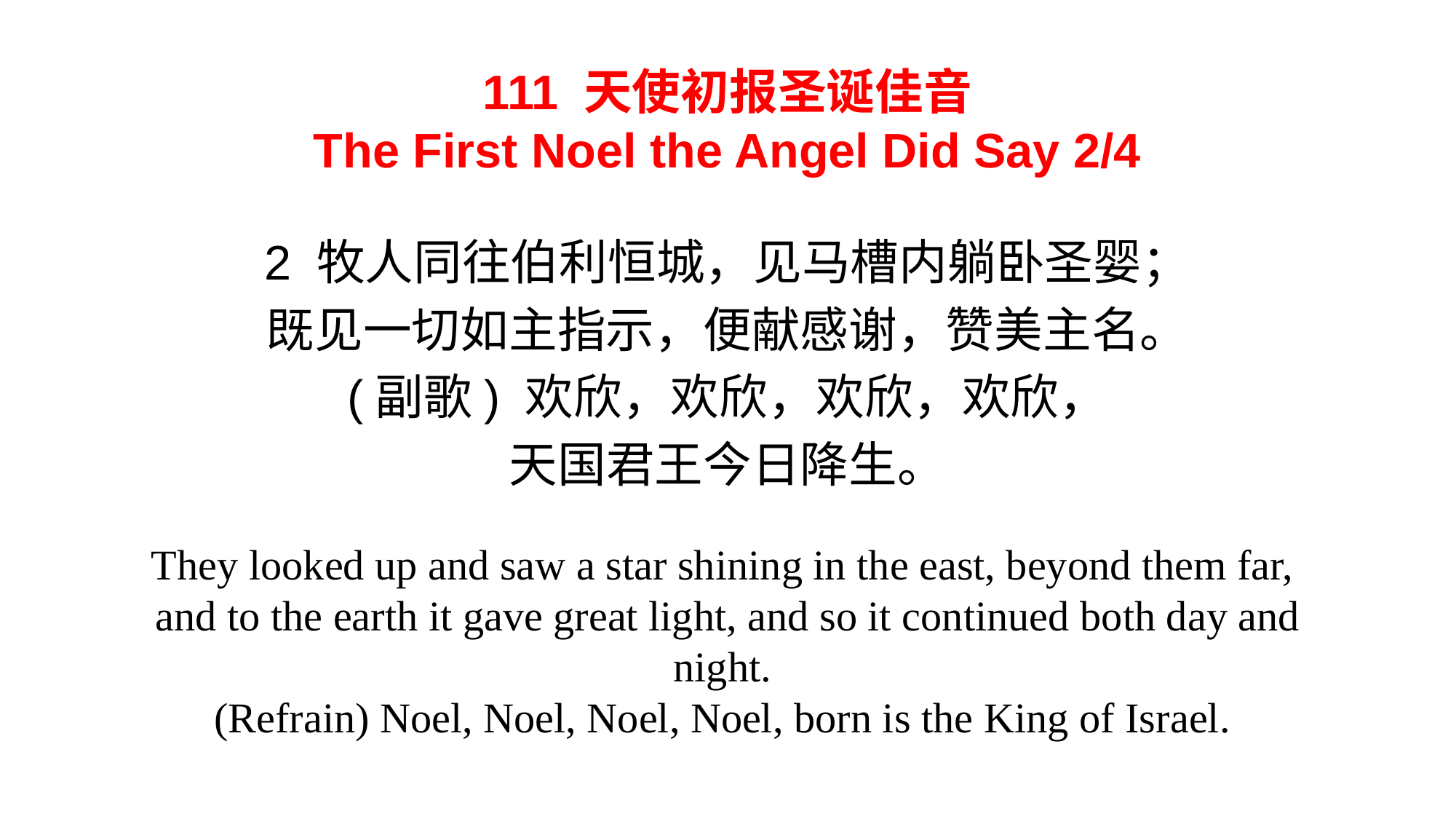

111 天使初报圣诞佳音
The First Noel the Angel Did Say 2/4
2 牧人同往伯利恒城，见马槽内躺卧圣婴；
既见一切如主指示，便献感谢，赞美主名。
(副歌) 欢欣，欢欣，欢欣，欢欣，
天国君王今日降生。

They looked up and saw a star shining in the east, beyond them far,
and to the earth it gave great light, and so it continued both day and night.
(Refrain) Noel, Noel, Noel, Noel, born is the King of Israel.